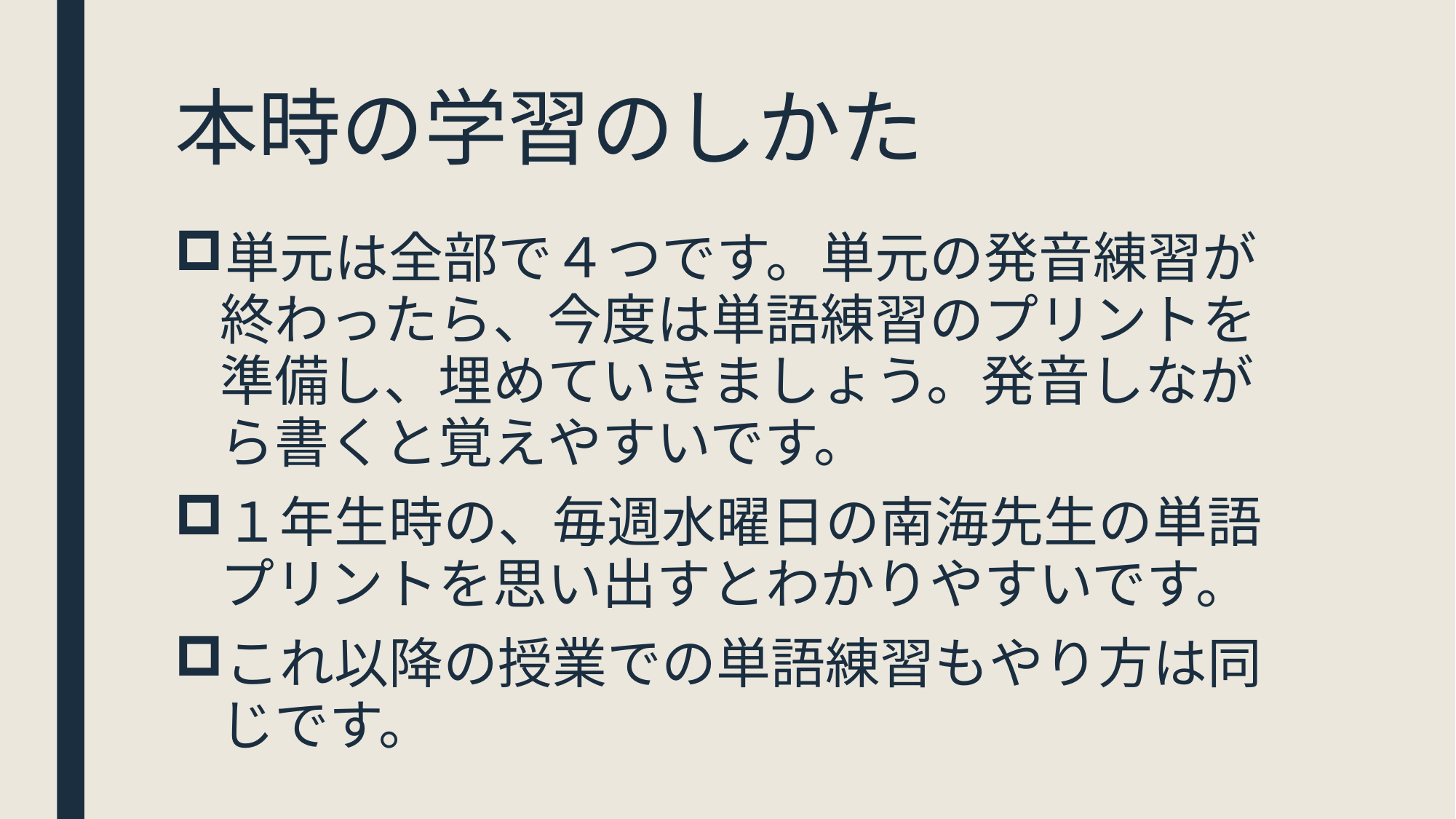

# 本時の学習のしかた
単元は全部で４つです。単元の発音練習が終わったら、今度は単語練習のプリントを準備し、埋めていきましょう。発音しながら書くと覚えやすいです。
１年生時の、毎週水曜日の南海先生の単語プリントを思い出すとわかりやすいです。
これ以降の授業での単語練習もやり方は同じです。